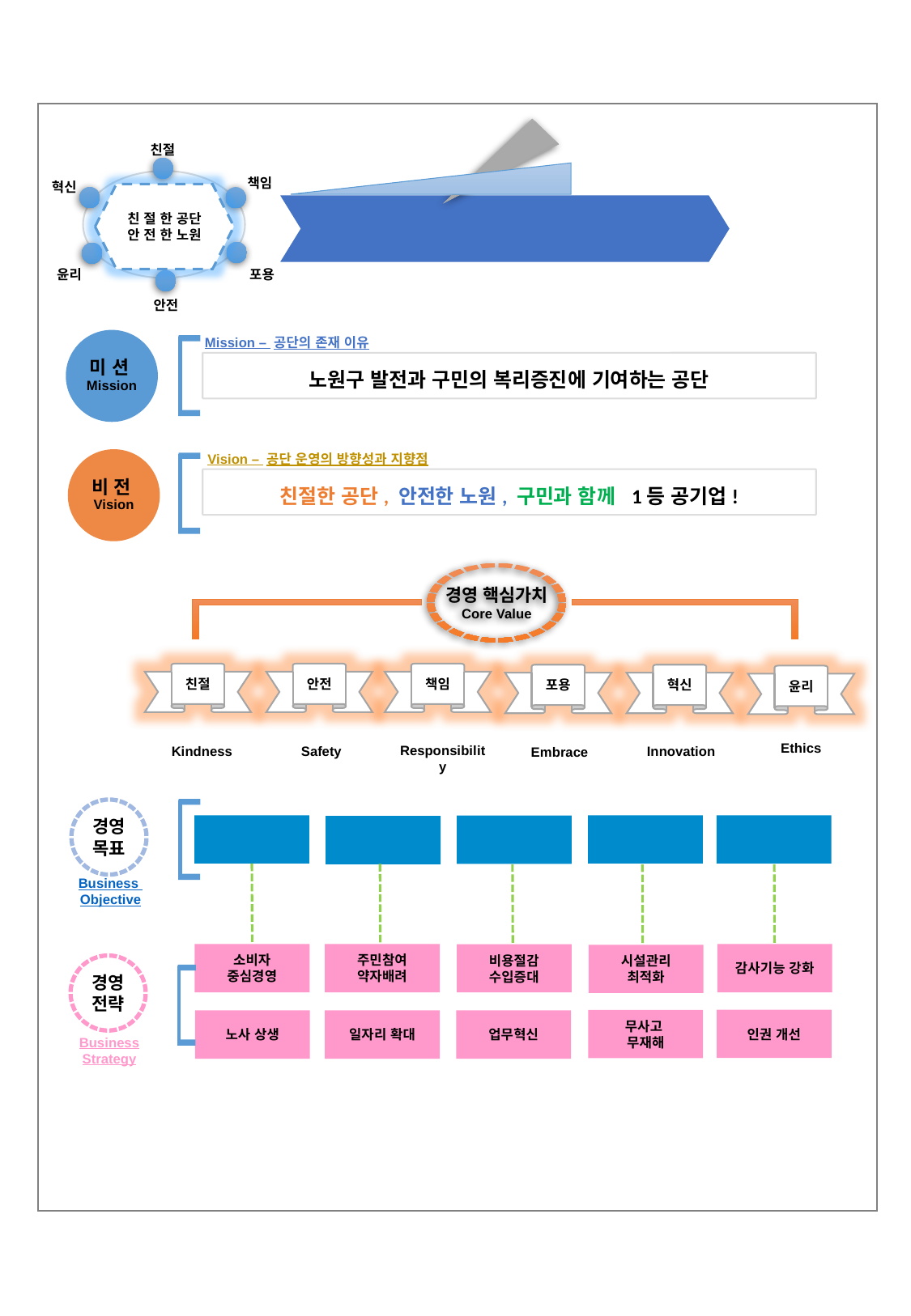

친절

경 영 전 략 체 계 도

책임

혁신
친 절 한 공단
안 전 한 노원

윤리
포용

안전
Mission – 공단의 존재 이유
미 션Mission

노원구 발전과 구민의 복리증진에 기여하는 공단
Vision – 공단 운영의 방향성과 지향점
비 전Vision

친절한 공단, 안전한 노원, 구민과 함께  1등 공기업!
경영 핵심가치
Core Value

친절
안전
책임
포용
혁신
윤리
친절
Ethics

Responsibility

Kindness
Safety

Innovation

Embrace
경영
목표

고객만족도
90점 이상
안전사고
Zero
부패방지평가
최우수 달성
경영수지
105% 달성
사회적가치
실현
Business Objective
소비자
중심경영
주민참여
약자배려
감사기능 강화
비용절감
수입증대
시설관리
최적화
경영
전략

인권 개선
무사고
무재해
노사 상생
일자리 확대
업무혁신
Business Strategy